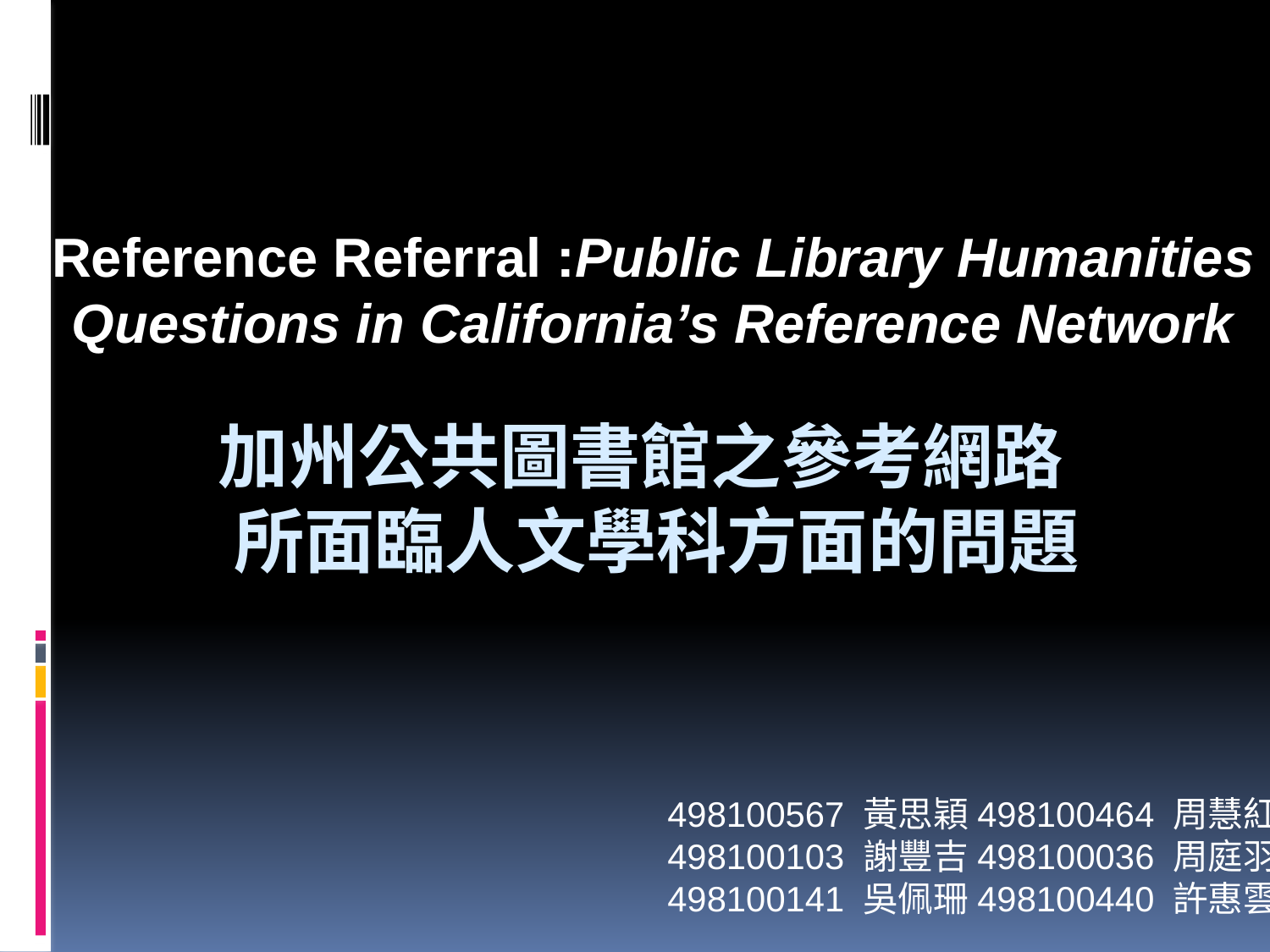

Reference Referral :Public Library Humanities Questions in California’s Reference Network

# 加州公共圖書館之參考網路   所面臨人文學科方面的問題
498100567 黃思穎498100464 周慧紅
498100103 謝豐吉498100036 周庭羽
498100141 吳佩珊498100440 許惠雲